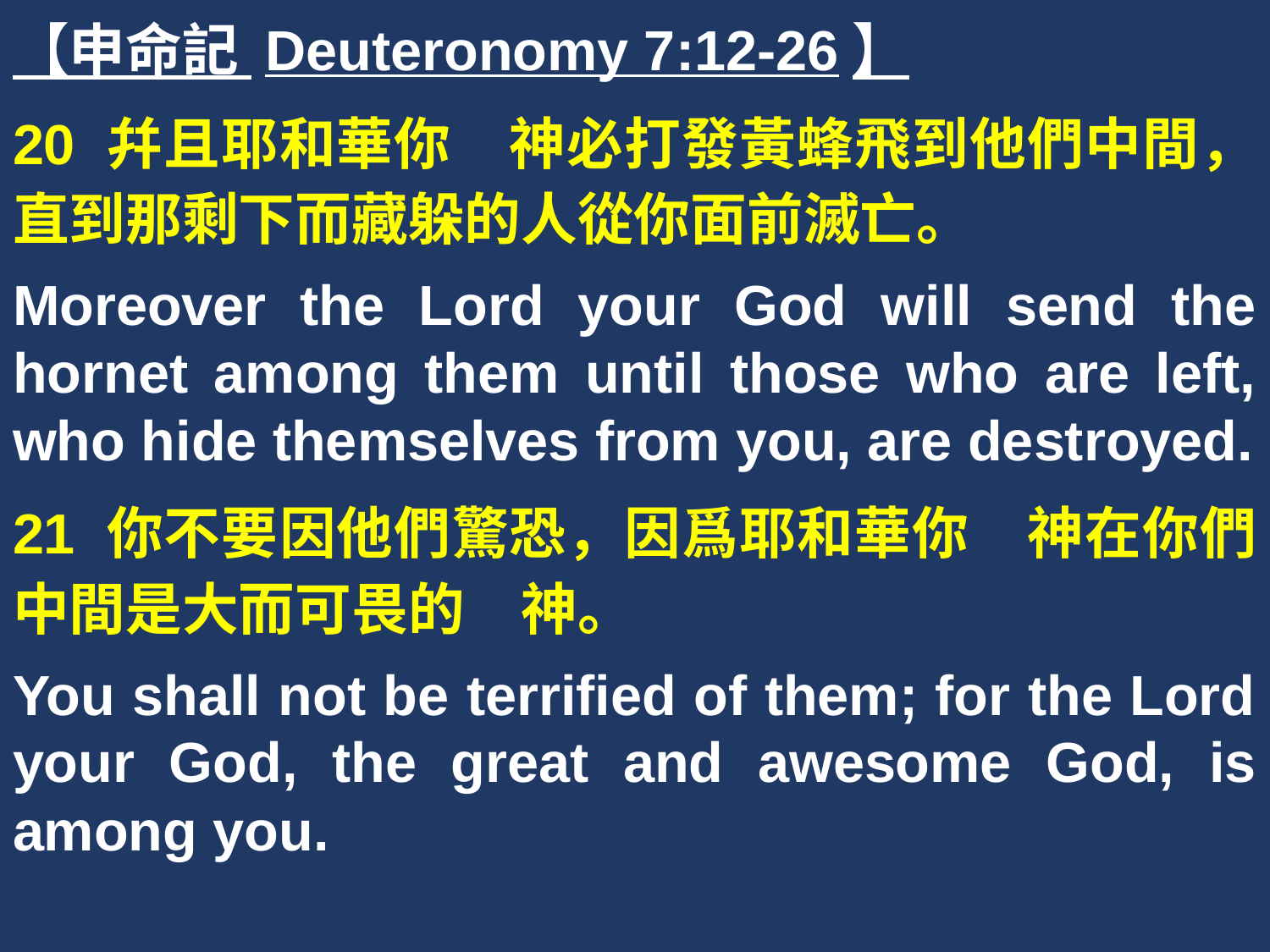

【申命記 Deuteronomy 7:12-26】
20 幷且耶和華你　神必打發黃蜂飛到他們中間，直到那剩下而藏躲的人從你面前滅亡。
Moreover the Lord your God will send the hornet among them until those who are left, who hide themselves from you, are destroyed.
21 你不要因他們驚恐，因爲耶和華你　神在你們中間是大而可畏的　神。
You shall not be terrified of them; for the Lord your God, the great and awesome God, is among you.